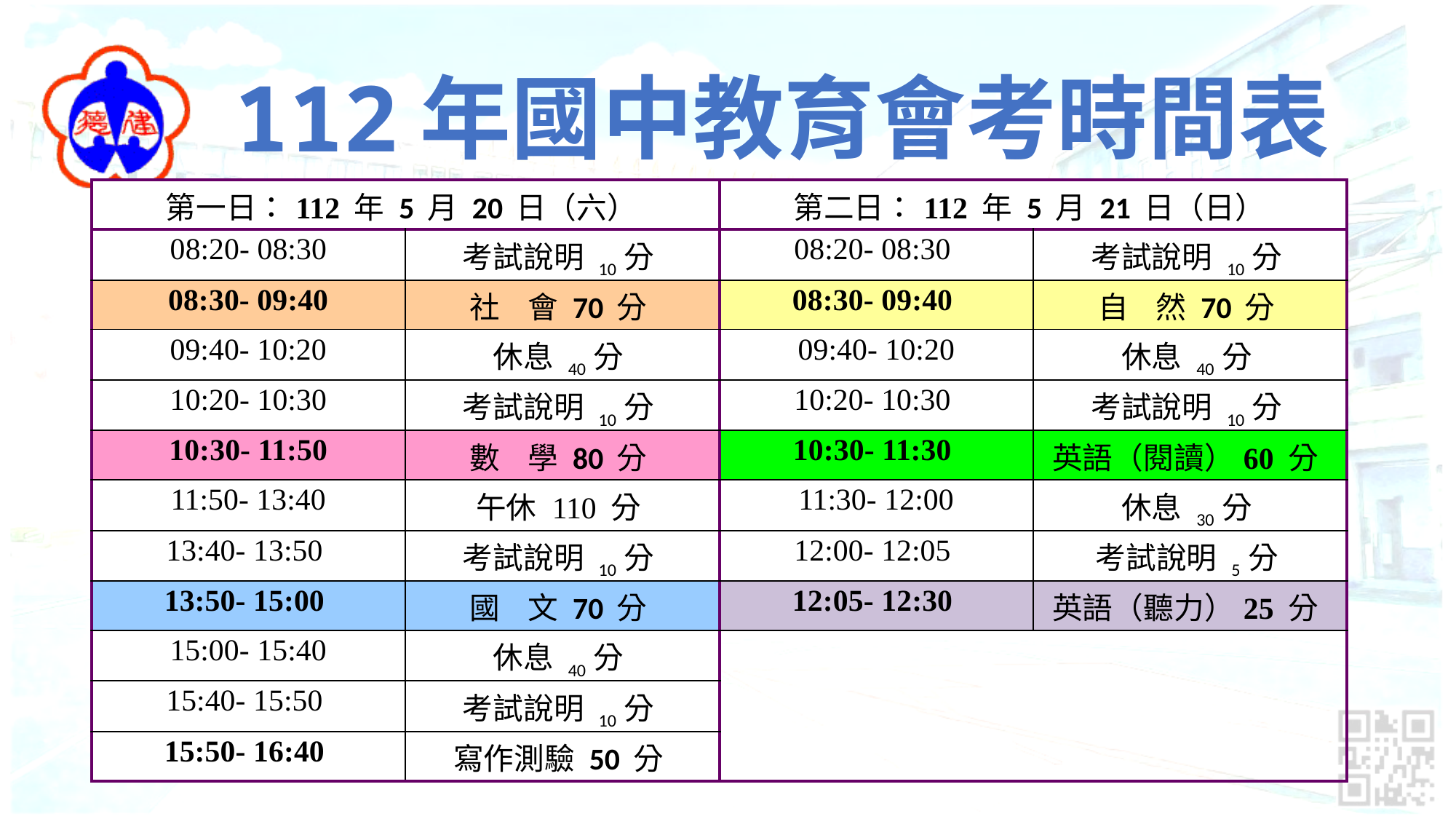

# 112年國中教育會考時間表
| 第一日：112 年 5 月 20 日（六） |  | 第二日：112 年 5 月 21 日（日） |  |
| --- | --- | --- | --- |
| 08:20- 08:30 | 考試說明 10 分 | 08:20- 08:30 | 考試說明 10 分 |
| 08:30- 09:40 | 社 會 70 分 | 08:30- 09:40 | 自 然 70 分 |
| 09:40- 10:20 | 休息 40 分 | 09:40- 10:20 | 休息 40 分 |
| 10:20- 10:30 | 考試說明 10 分 | 10:20- 10:30 | 考試說明 10 分 |
| 10:30- 11:50 | 數 學 80 分 | 10:30- 11:30 | 英語（閱讀）60 分 |
| 11:50- 13:40 | 午休 110 分 | 11:30- 12:00 | 休息 30 分 |
| 13:40- 13:50 | 考試說明 10 分 | 12:00- 12:05 | 考試說明 5 分 |
| 13:50- 15:00 | 國 文 70 分 | 12:05- 12:30 | 英語（聽力）25 分 |
| 15:00- 15:40 | 休息 40 分 |  |  |
| 15:40- 15:50 | 考試說明 10 分 |  |  |
| 15:50- 16:40 | 寫作測驗 50 分 |  |  |